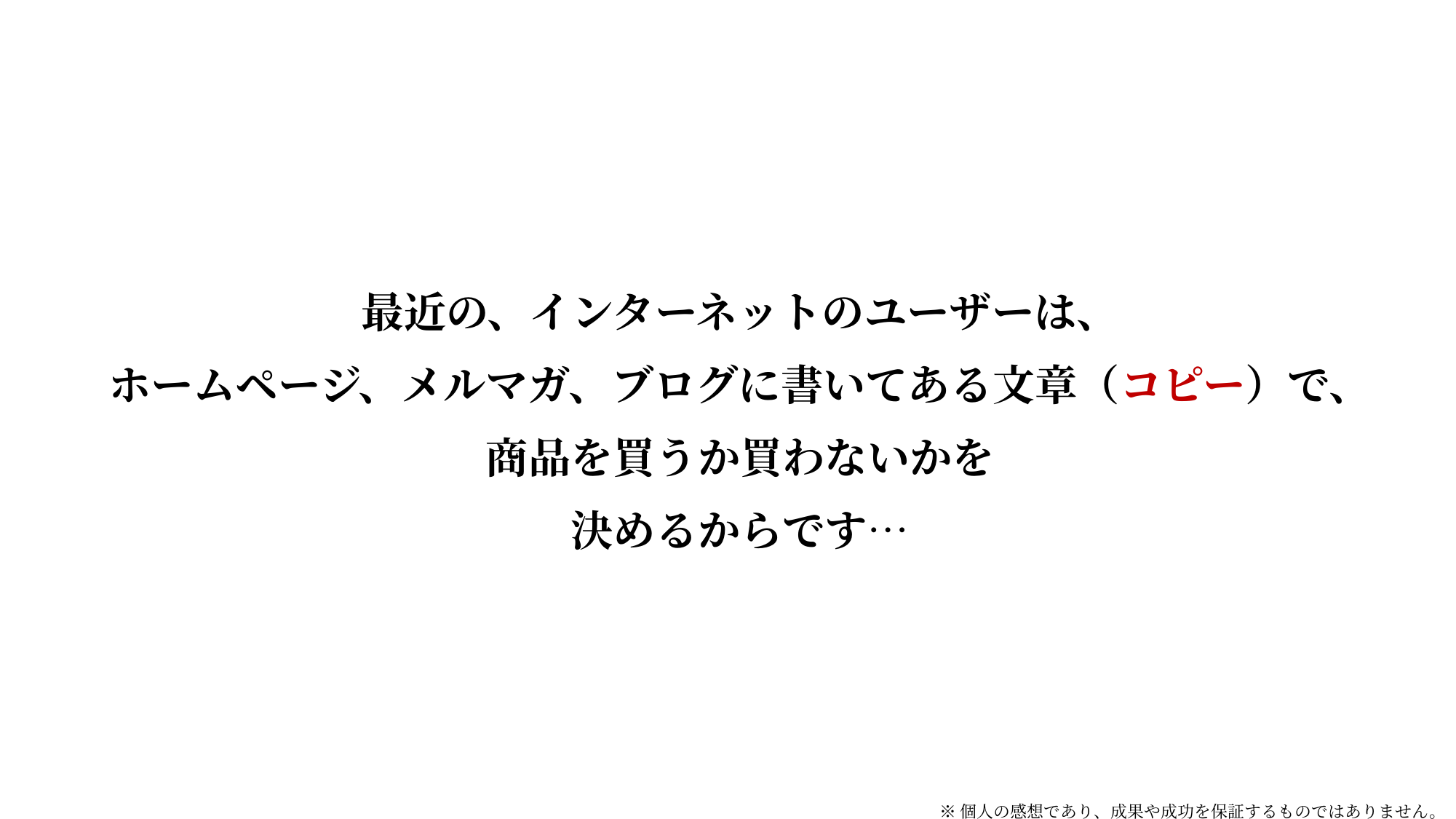

最近の、インターネットのユーザーは、
ホームページ、メルマガ、ブログに書いてある文章（コピー）で、
商品を買うか買わないかを
決めるからです…
※個人の感想であり、成果や成功を保証するものではありません。